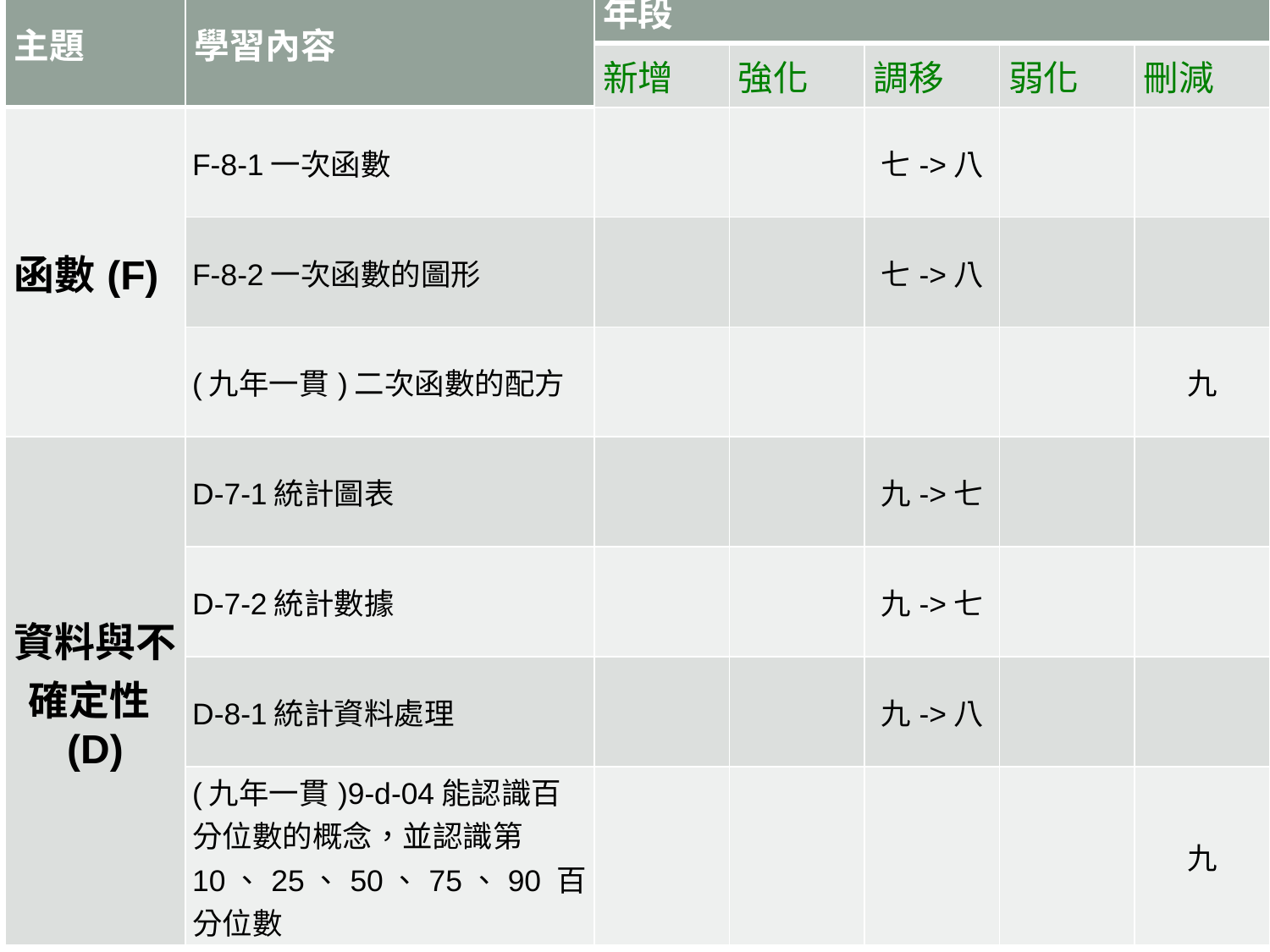

| 主題 | 學習內容 | 年段 |  |  |  |  |
| --- | --- | --- | --- | --- | --- | --- |
|  |  | 新增 | 強化 | 調移 | 弱化 | 刪減 |
| 函數(F) | F-8-1一次函數 |  |  | 七->八 |  |  |
|  | F-8-2一次函數的圖形 |  |  | 七->八 |  |  |
|  | (九年一貫)二次函數的配方 |  |  |  |  | 九 |
| 資料與不確定性(D) | D-7-1統計圖表 |  |  | 九->七 |  |  |
|  | D-7-2統計數據 |  |  | 九->七 |  |  |
|  | D-8-1統計資料處理 |  |  | 九->八 |  |  |
|  | (九年一貫)9-d-04能認識百分位數的概念，並認識第10、25、50、75、90 百分位數 |  |  |  |  | 九 |